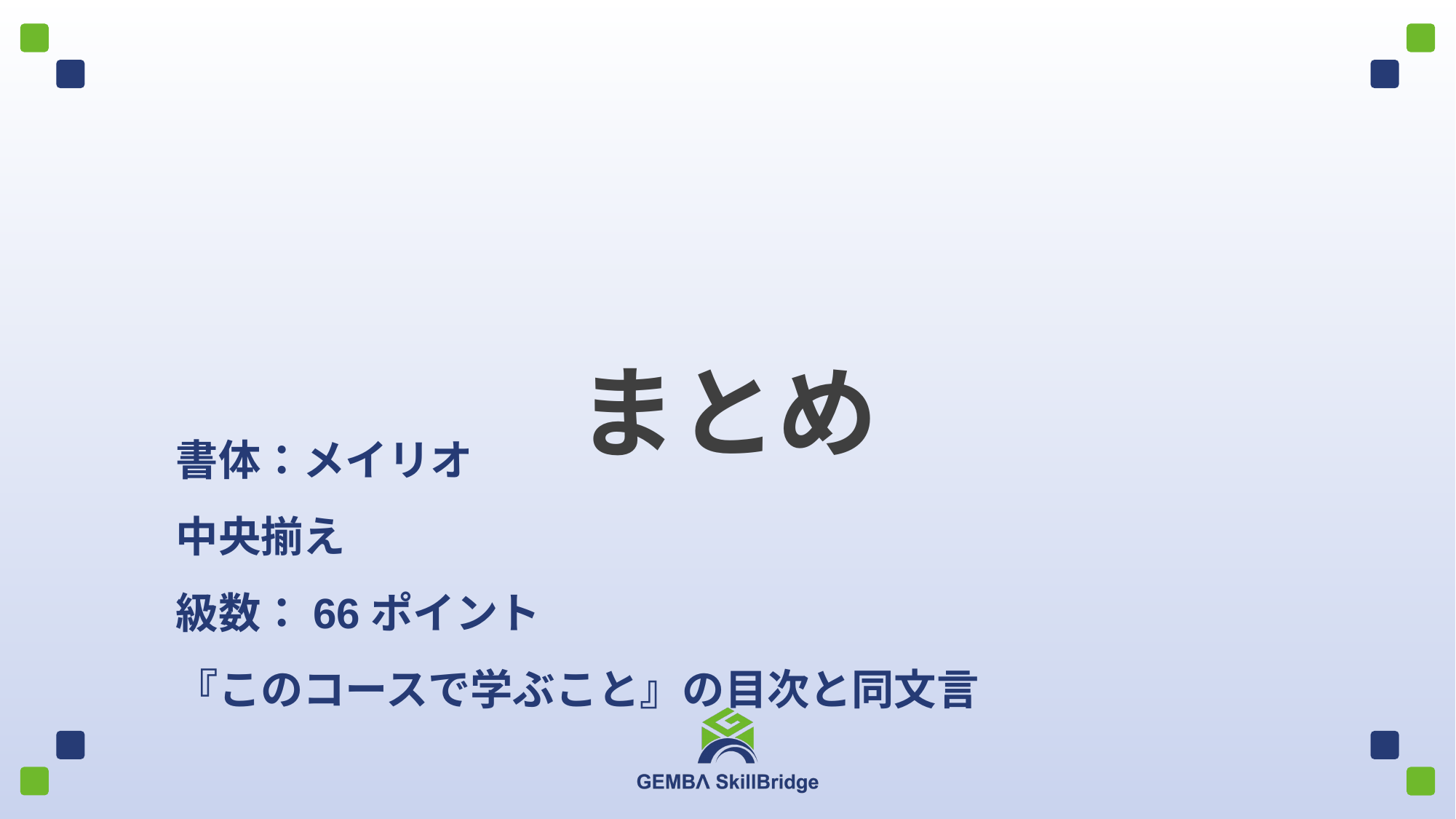

まとめ
書体：メイリオ
中央揃え
級数：66ポイント
『このコースで学ぶこと』の目次と同文言